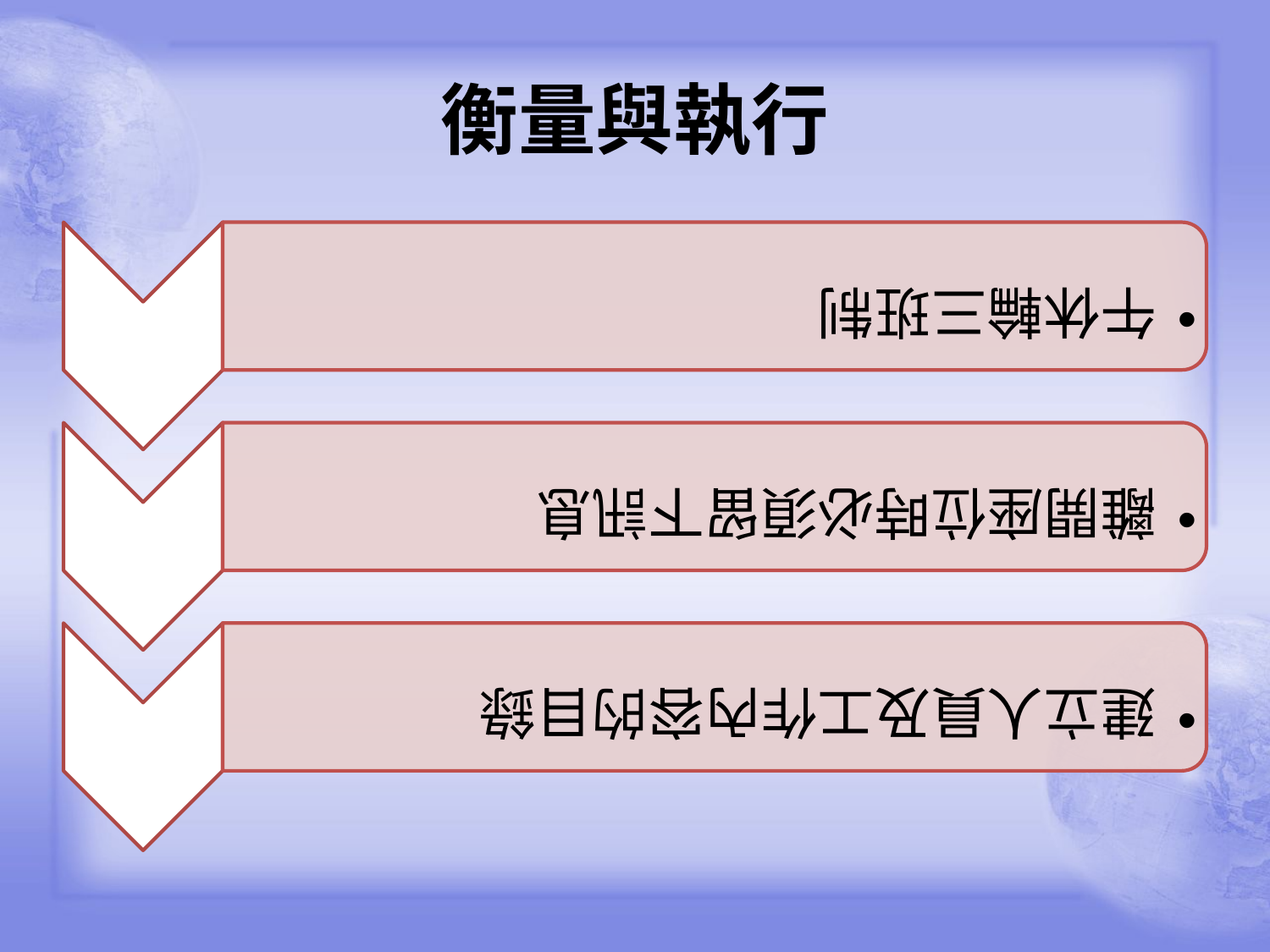

# 衡量與執行

午休輪三班制

離開座位時必須留下訊息

建立人員及工作內容的目錄